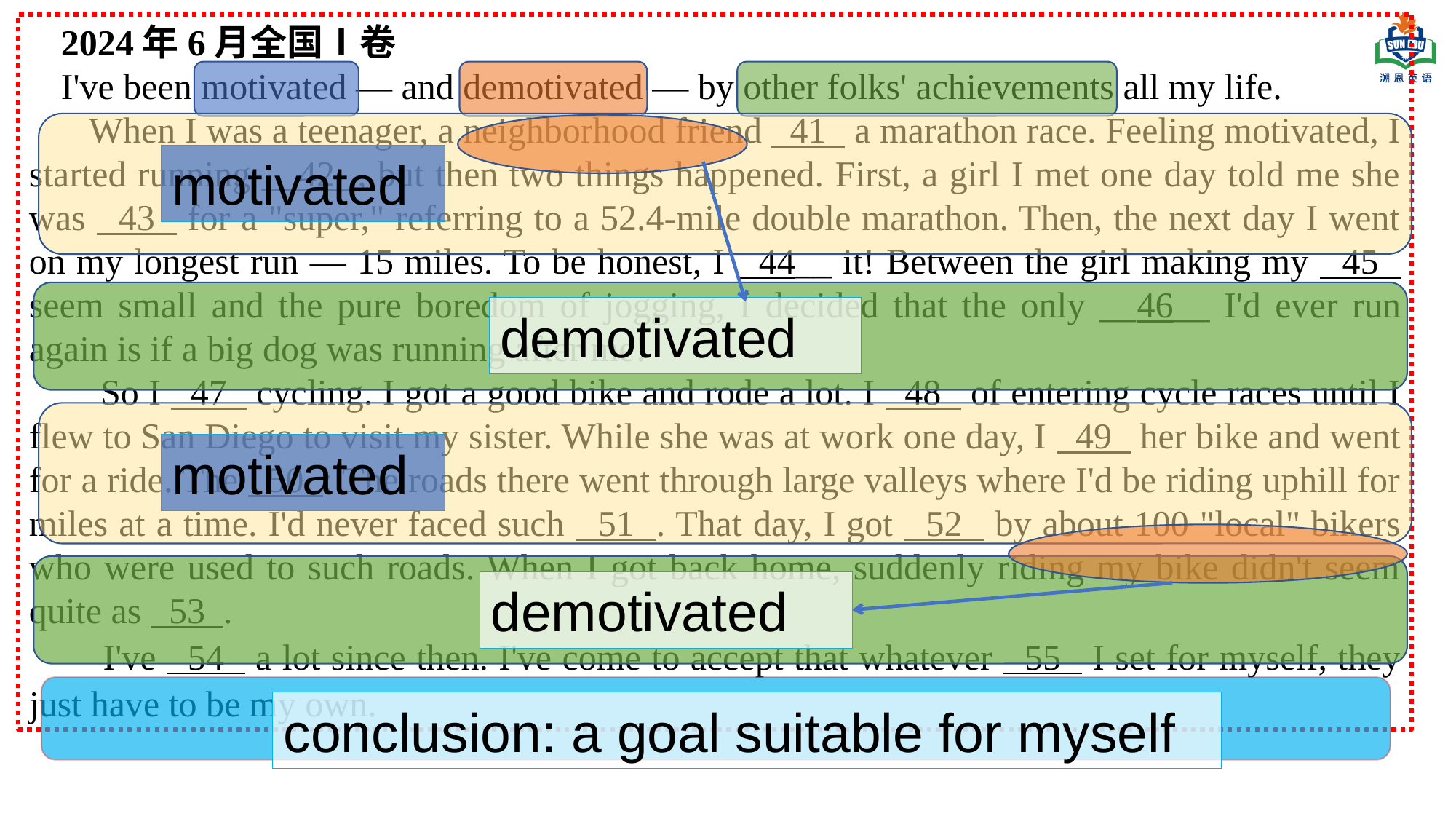

2024年6月全国Ⅰ卷
I've been motivated — and demotivated — by other folks' achievements all my life.    When I was a teenager, a neighborhood friend   41   a marathon race. Feeling motivated, I started running __42  , but then two things happened. First, a girl I met one day told me she was   43   for a "super," referring to a 52.4-mile double marathon. Then, the next day I went on my longest run — 15 miles. To be honest, I   44__ it! Between the girl making my   45   seem small and the pure boredom of jogging, I decided that the only __46__ I'd ever run again is if a big dog was running after me!    So I   47   cycling. I got a good bike and rode a lot. I   48   of entering cycle races until I flew to San Diego to visit my sister. While she was at work one day, I   49   her bike and went for a ride. The   50  : The roads there went through large valleys where I'd be riding uphill for miles at a time. I'd never faced such   51  . That day, I got   52   by about 100 "local" bikers who were used to such roads. When I got back home, suddenly riding my bike didn't seem quite as   53  .    I've   54   a lot since then. I've come to accept that whatever   55   I set for myself, they just have to be my own.

motivated

demotivated

motivated

demotivated

conclusion: a goal suitable for myself